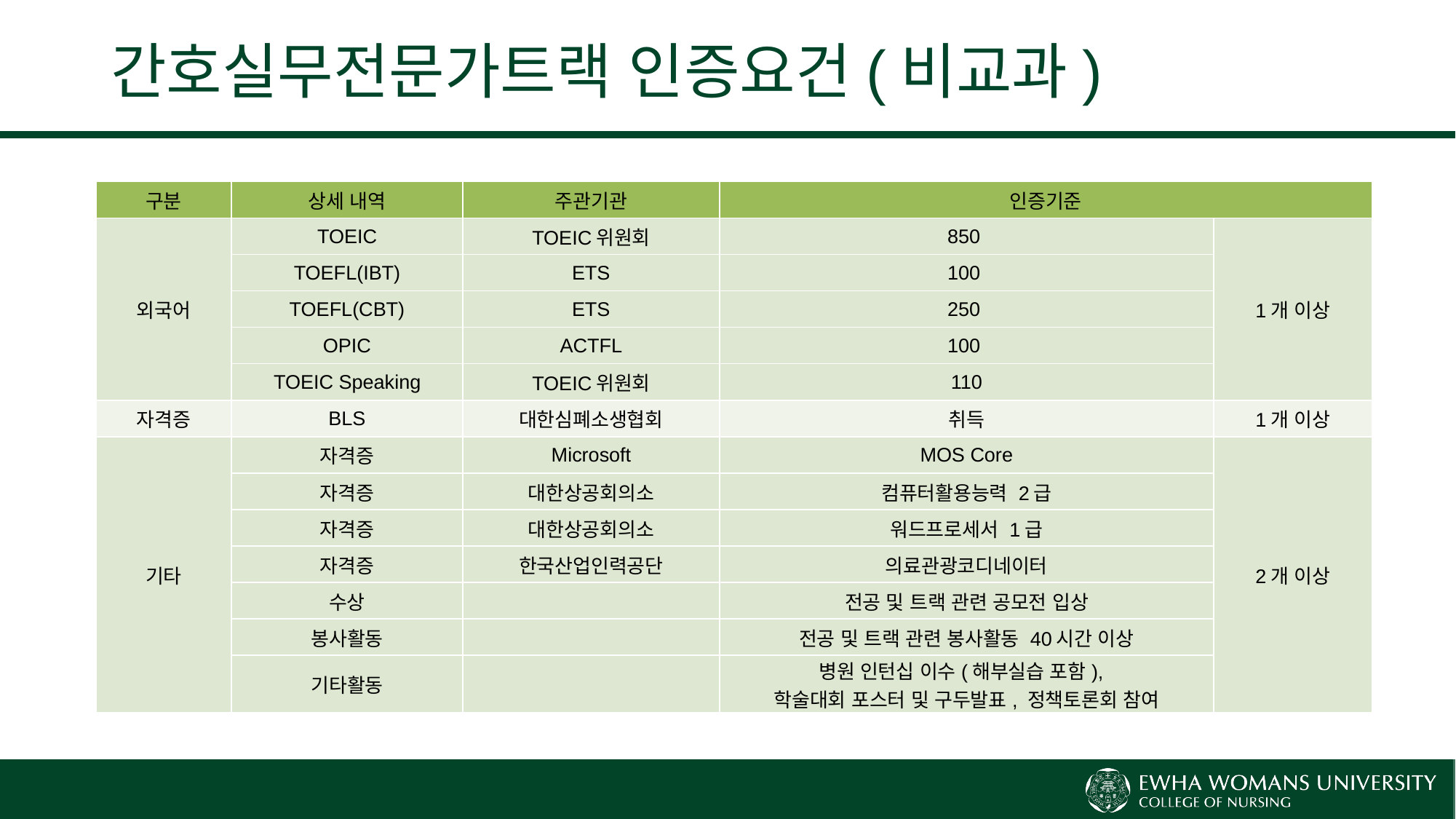

# 간호실무전문가트랙 인증요건(비교과)
| 구분 | 상세 내역 | 주관기관 | 인증기준 |  |
| --- | --- | --- | --- | --- |
| 외국어 | TOEIC | TOEIC위원회 | 850 | 1개 이상 |
|  | TOEFL(IBT) | ETS | 100 |  |
|  | TOEFL(CBT) | ETS | 250 |  |
|  | OPIC | ACTFL | 100 |  |
|  | TOEIC Speaking | TOEIC위원회 | 110 |  |
| 자격증 | BLS | 대한심폐소생협회 | 취득 | 1개 이상 |
| 기타 | 자격증 | Microsoft | MOS Core | 2개 이상 |
|  | 자격증 | 대한상공회의소 | 컴퓨터활용능력 2급 |  |
|  | 자격증 | 대한상공회의소 | 워드프로세서 1급 |  |
|  | 자격증 | 한국산업인력공단 | 의료관광코디네이터 |  |
|  | 수상 |  | 전공 및 트랙 관련 공모전 입상 |  |
|  | 봉사활동 |  | 전공 및 트랙 관련 봉사활동 40시간 이상 |  |
|  | 기타활동 |  | 병원 인턴십 이수(해부실습 포함), 학술대회 포스터 및 구두발표, 정책토론회 참여 |  |